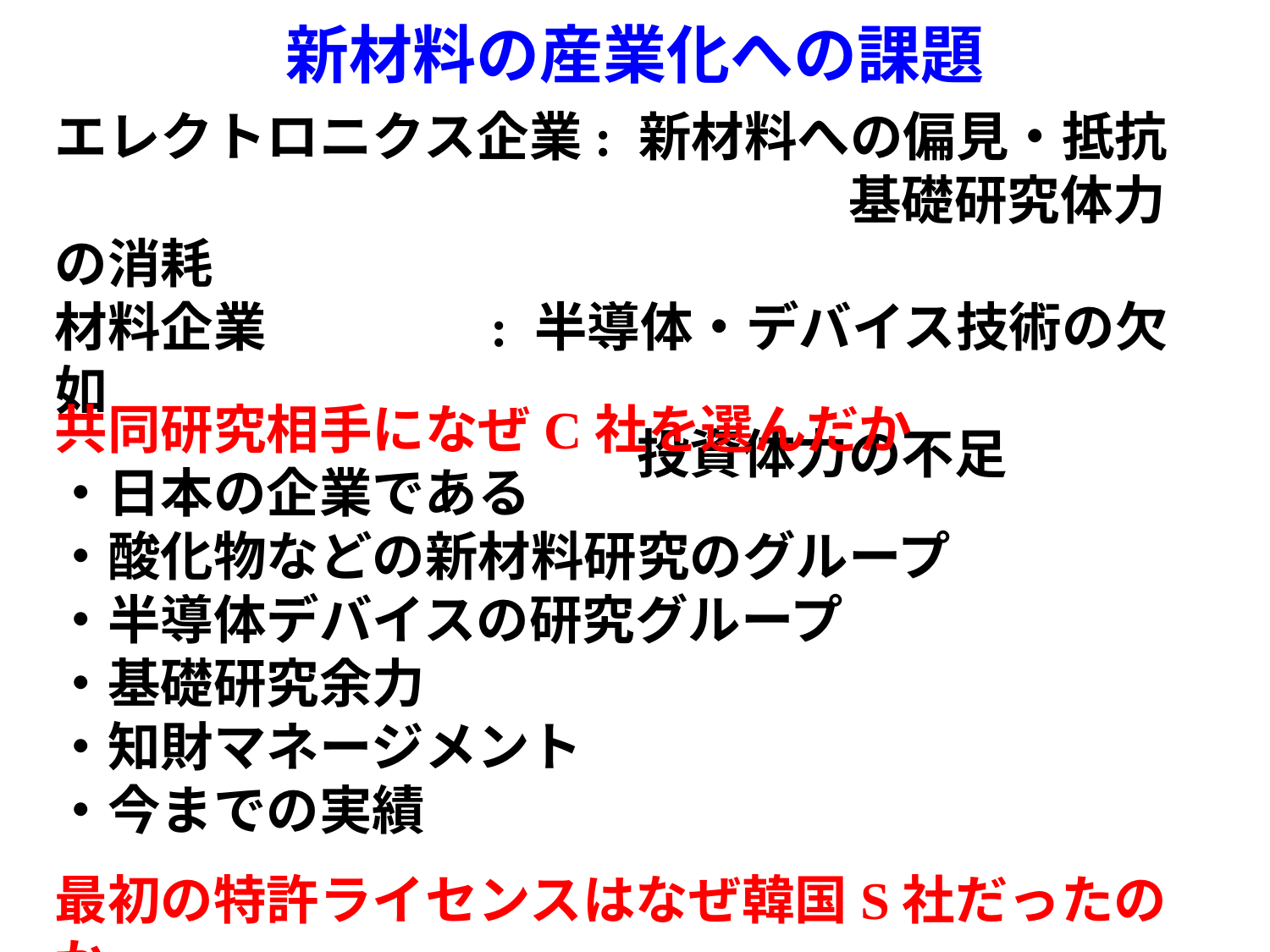

新材料の産業化への課題
エレクトロニクス企業: 新材料への偏見・抵抗　　　　　　　　　　　　　　　基礎研究体力の消耗
材料企業　　　　: 半導体・デバイス技術の欠如
　　　　　　　　　　　投資体力の不足
共同研究相手になぜC社を選んだか
・日本の企業である
・酸化物などの新材料研究のグループ
・半導体デバイスの研究グループ
・基礎研究余力
・知財マネージメント
・今までの実績
最初の特許ライセンスはなぜ韓国S社だったのか